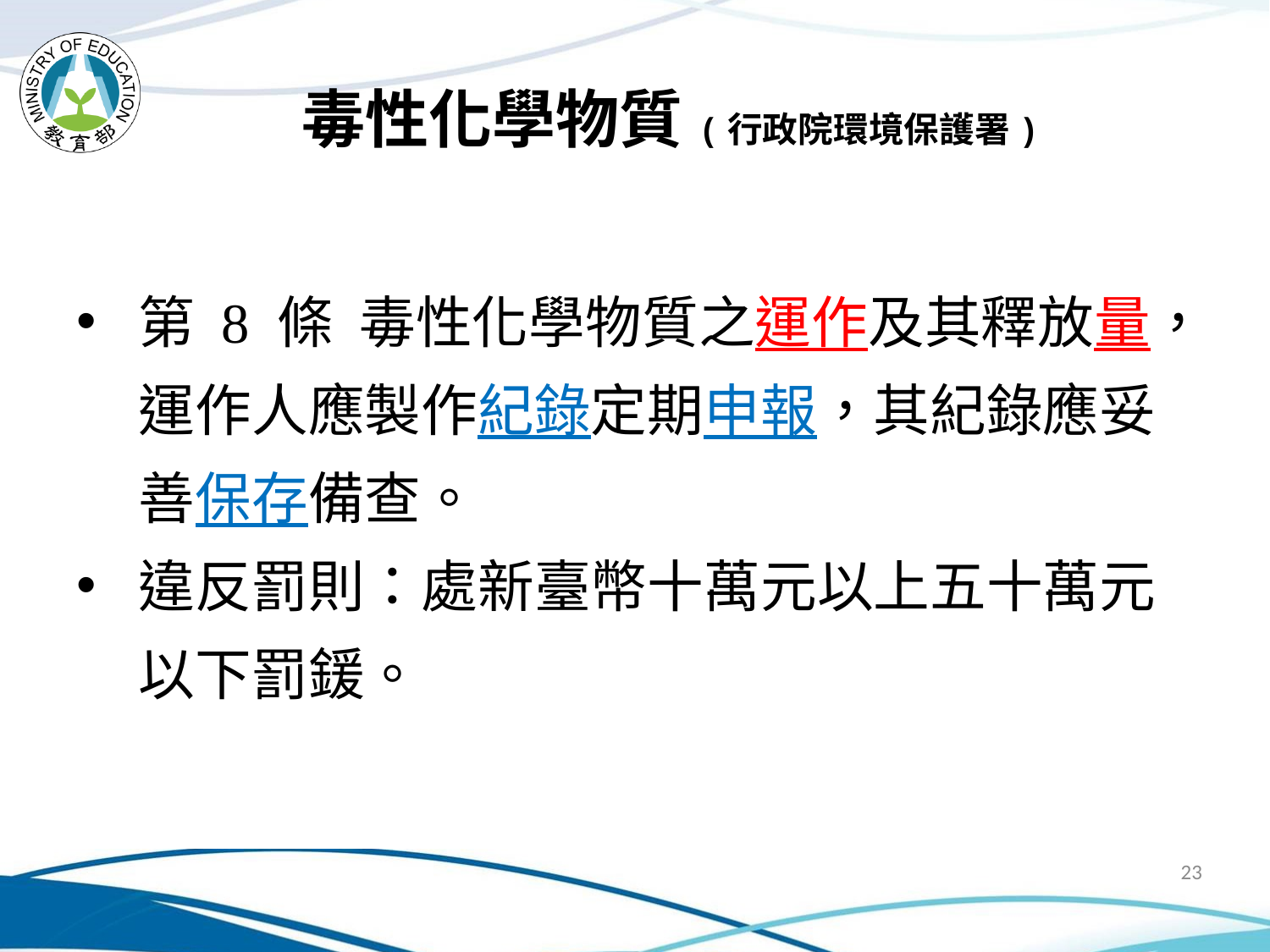

# 毒性化學物質(行政院環境保護署)
第 8 條  毒性化學物質之運作及其釋放量，運作人應製作紀錄定期申報，其紀錄應妥善保存備查。
違反罰則：處新臺幣十萬元以上五十萬元以下罰鍰。
23